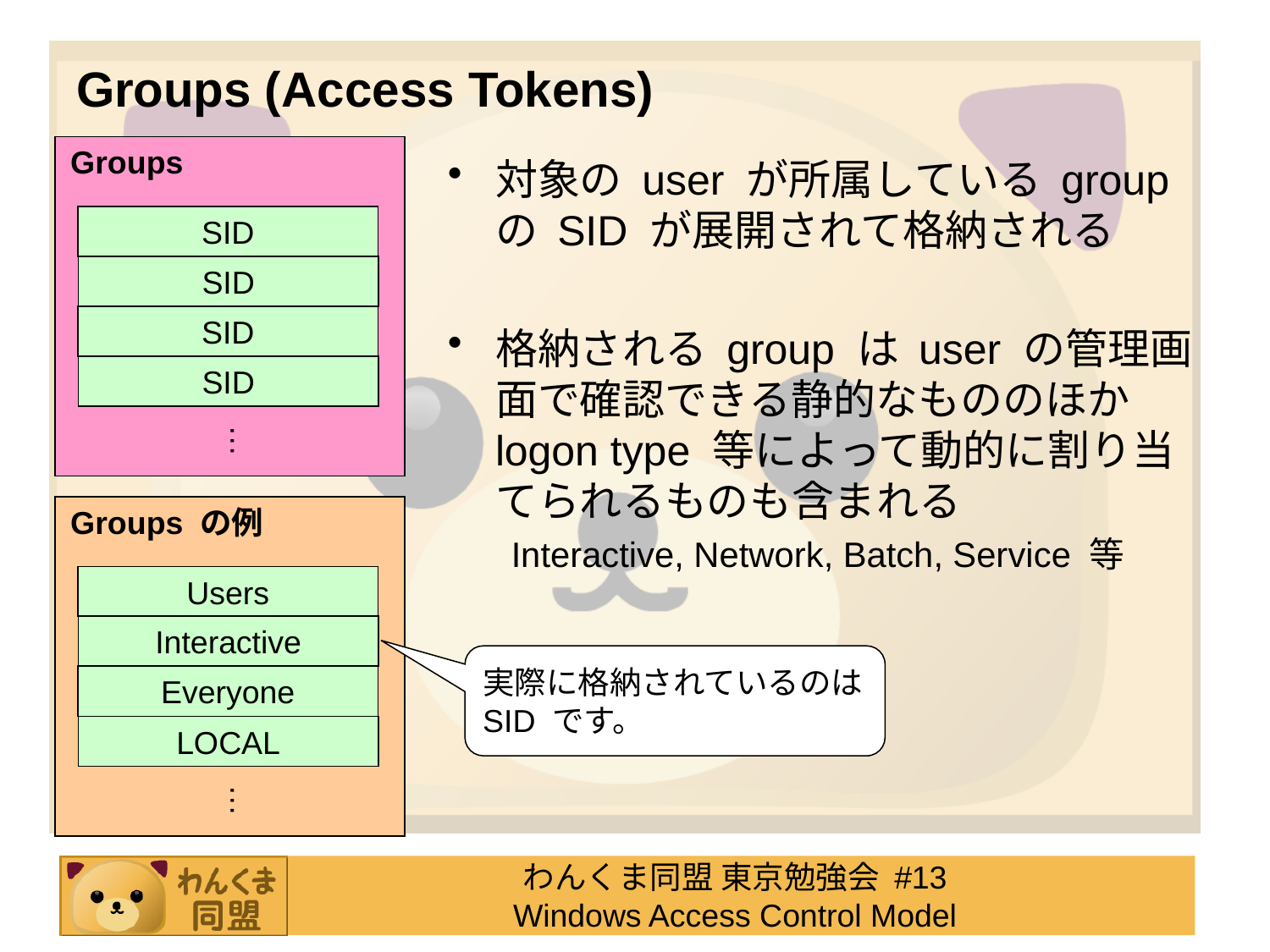

# Groups (Access Tokens)
Groups

SID
SID
SID
SID
…
対象の user が所属している group の SID が展開されて格納される

格納される group は user の管理画面で確認できる静的なもののほか logon type 等によって動的に割り当てられるものも含まれる
Interactive, Network, Batch, Service 等
Groups の例

Users
Interactive
Everyone
LOCAL
…
実際に格納されているのは SID です。